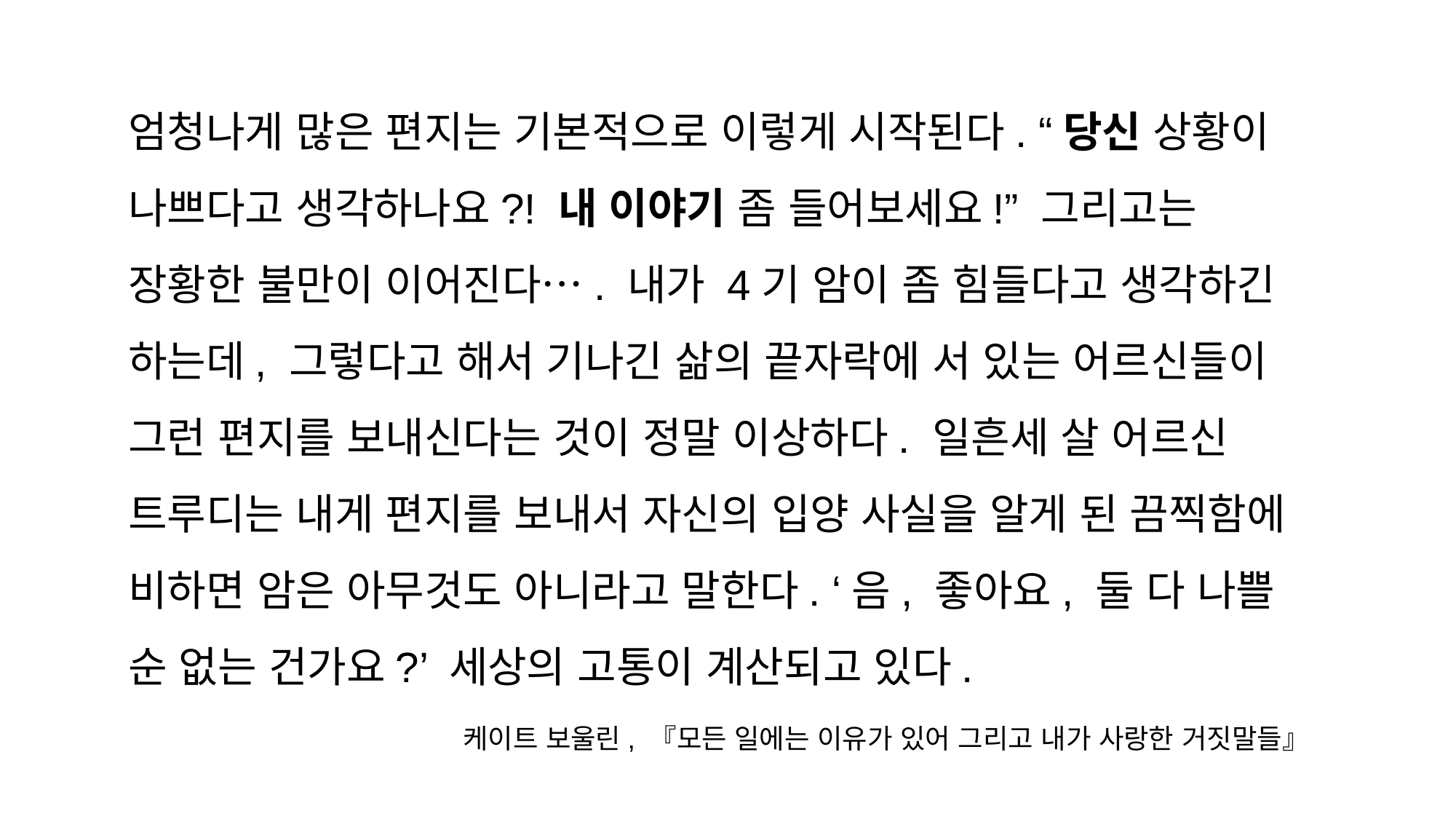

엄청나게 많은 편지는 기본적으로 이렇게 시작된다. “당신 상황이 나쁘다고 생각하나요?! 내 이야기 좀 들어보세요!” 그리고는 장황한 불만이 이어진다…. 내가 4기 암이 좀 힘들다고 생각하긴 하는데, 그렇다고 해서 기나긴 삶의 끝자락에 서 있는 어르신들이 그런 편지를 보내신다는 것이 정말 이상하다. 일흔세 살 어르신 트루디는 내게 편지를 보내서 자신의 입양 사실을 알게 된 끔찍함에 비하면 암은 아무것도 아니라고 말한다. ‘음, 좋아요, 둘 다 나쁠 순 없는 건가요?’ 세상의 고통이 계산되고 있다.

케이트 보울린, 『모든 일에는 이유가 있어 그리고 내가 사랑한 거짓말들』